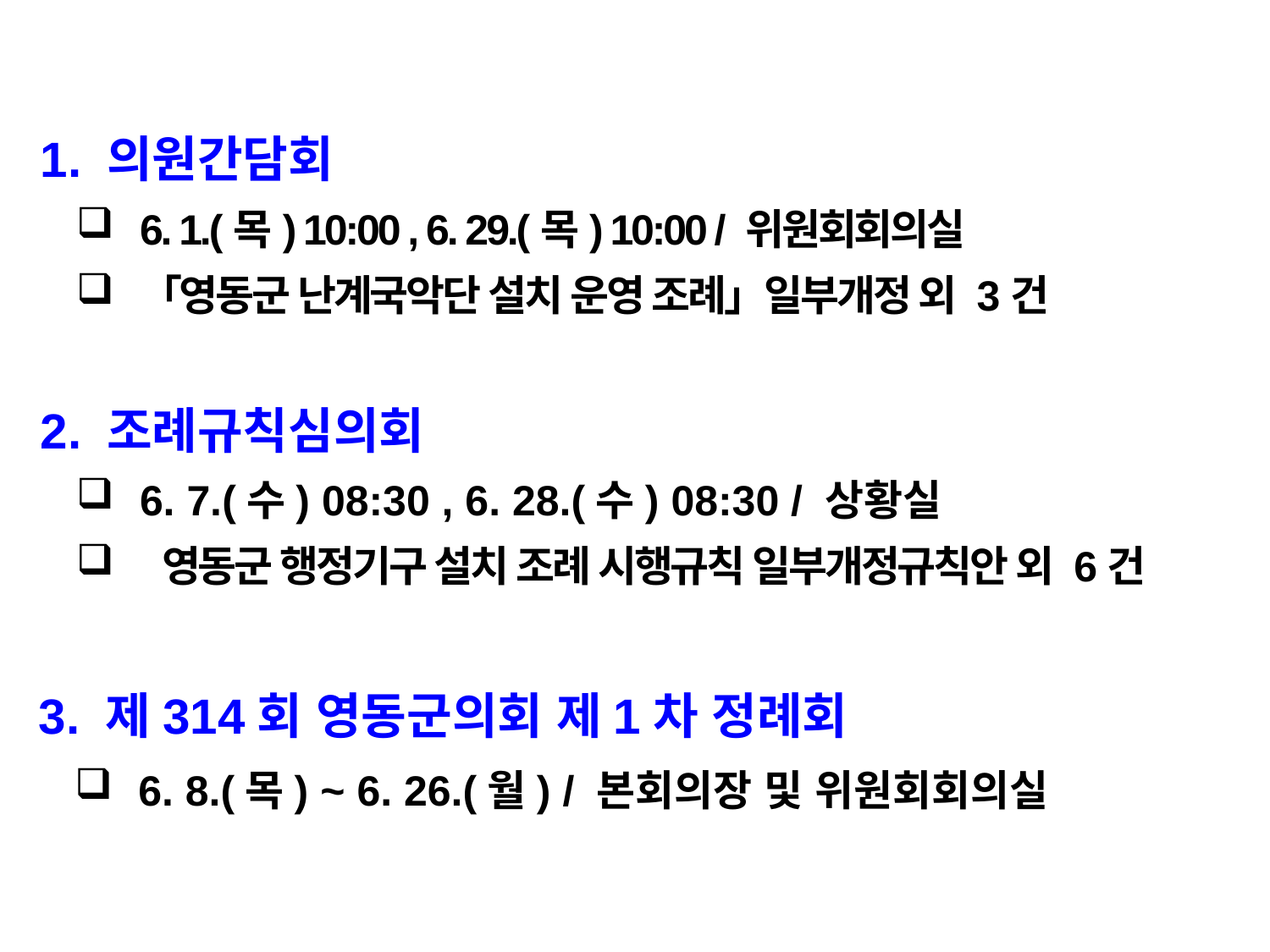

1. 의원간담회
6. 1.(목) 10:00 , 6. 29.(목) 10:00 / 위원회회의실
「영동군 난계국악단 설치 운영 조례」일부개정 외 3건

  2. 조례규칙심의회
6. 7.(수) 08:30 , 6. 28.(수) 08:30 / 상황실
 영동군 행정기구 설치 조례 시행규칙 일부개정규칙안 외 6건

  3. 제314회 영동군의회 제1차 정례회
6. 8.(목) ~ 6. 26.(월) / 본회의장 및 위원회회의실